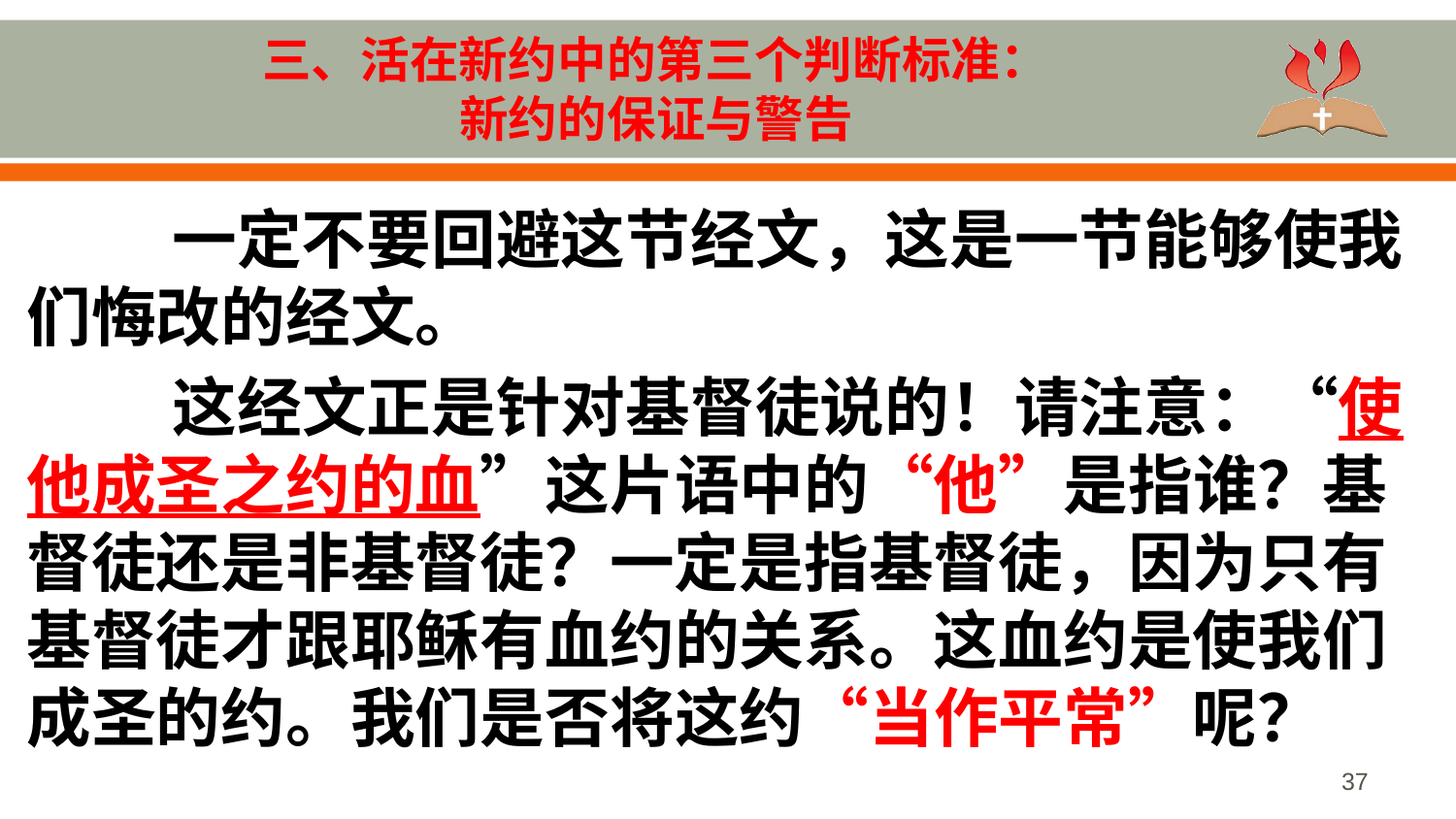

# 三、活在新约中的第三个判断标准： 新约的保证与警告
	一定不要回避这节经文，这是一节能够使我们悔改的经文。
	这经文正是针对基督徒说的！请注意：“使他成圣之约的血”这片语中的“他”是指谁？基督徒还是非基督徒？一定是指基督徒，因为只有基督徒才跟耶稣有血约的关系。这血约是使我们成圣的约。我们是否将这约“当作平常”呢？
37